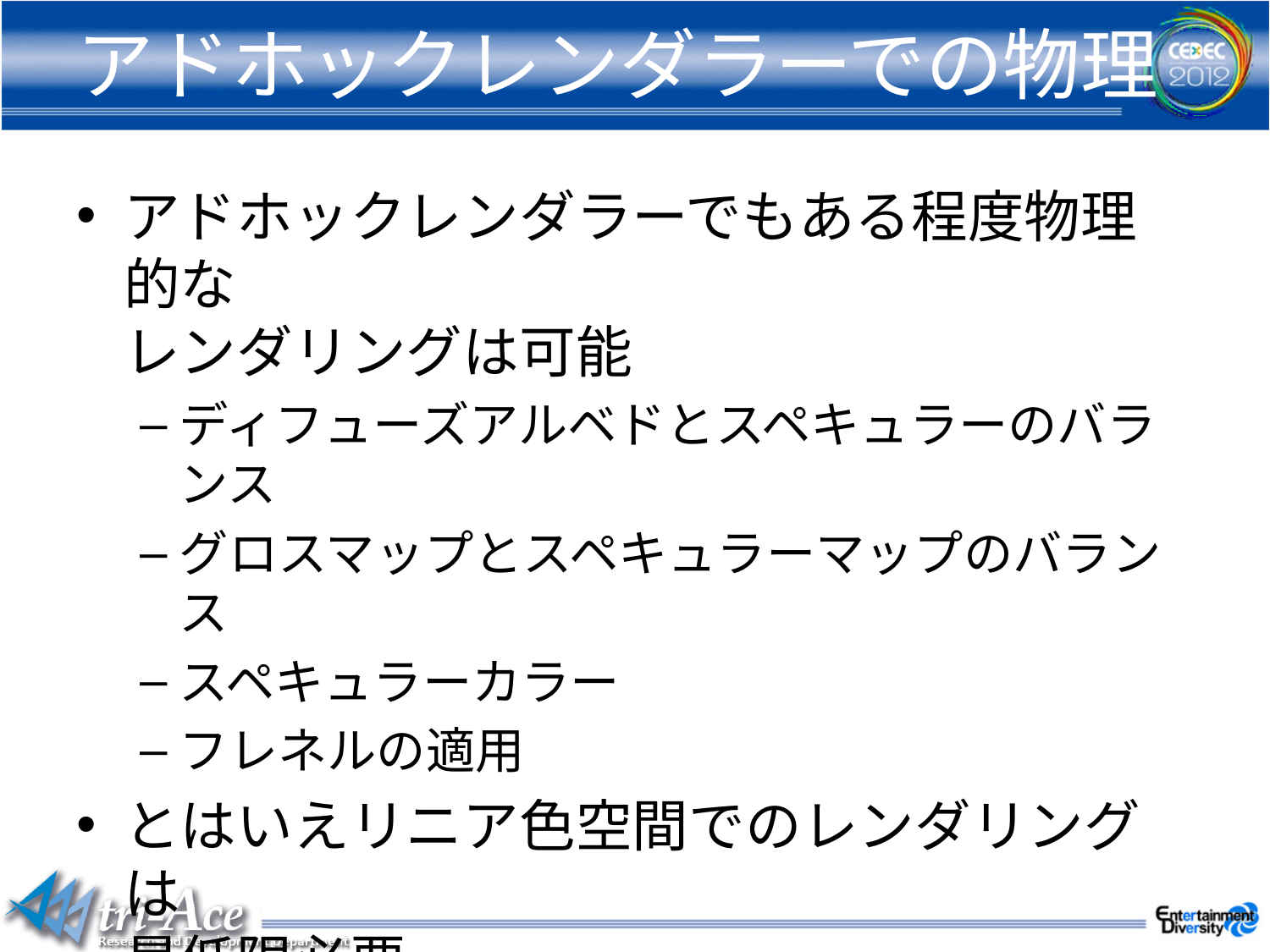

# アドホックレンダラーでの物理
アドホックレンダラーでもある程度物理的な
レンダリングは可能
ディフューズアルベドとスペキュラーのバランス
グロスマップとスペキュラーマップのバランス
スペキュラーカラー
フレネルの適用
とはいえリニア色空間でのレンダリングは
最低限必要